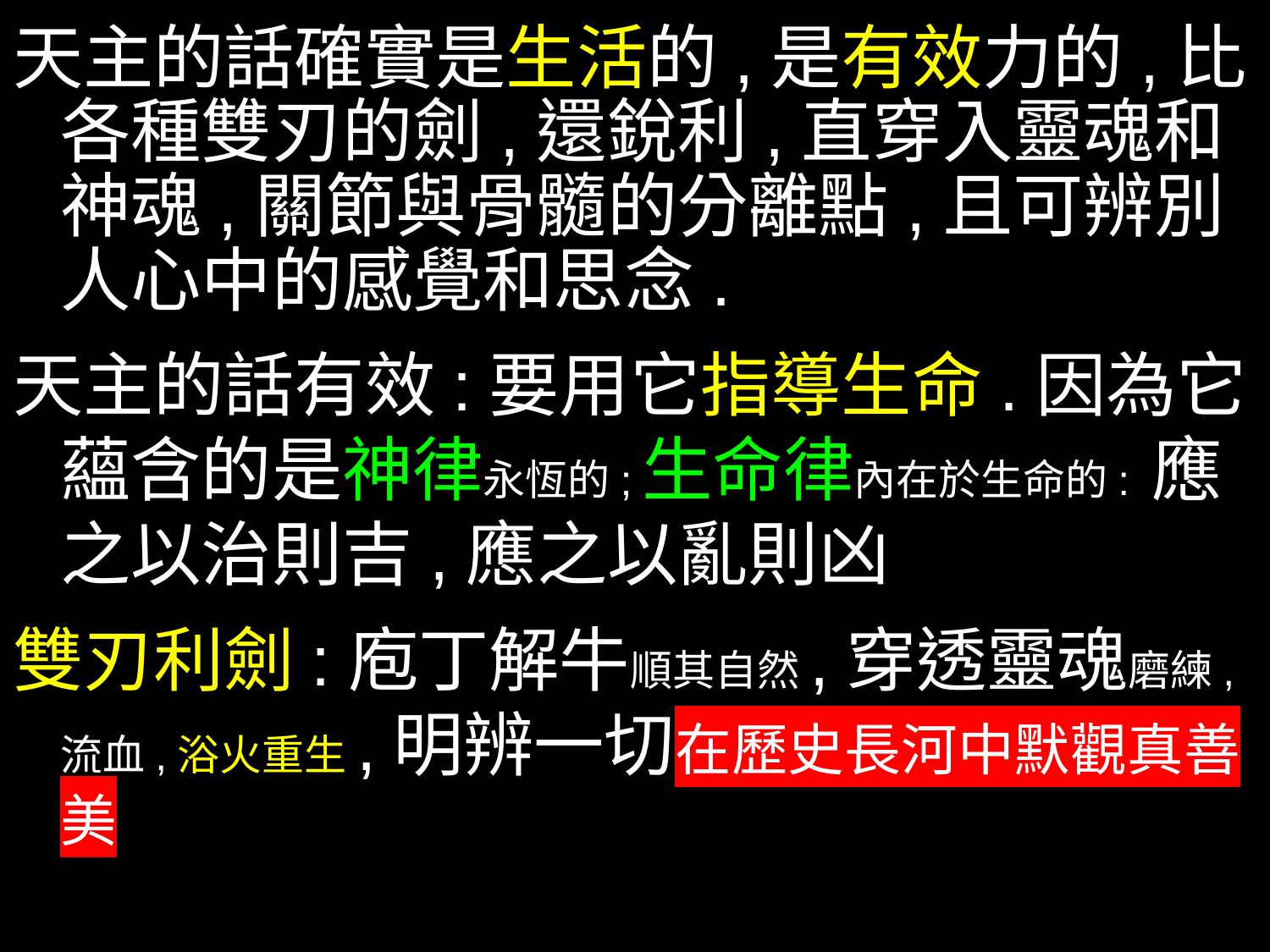

天主的話確實是生活的,是有效力的,比各種雙刃的劍,還銳利,直穿入靈魂和神魂,關節與骨髓的分離點,且可辨別人心中的感覺和思念.
天主的話有效:要用它指導生命.因為它蘊含的是神律永恆的;生命律內在於生命的: 應之以治則吉,應之以亂則凶
雙刃利劍:庖丁解牛順其自然,穿透靈魂磨練,流血,浴火重生,明辨一切在歷史長河中默觀真善美